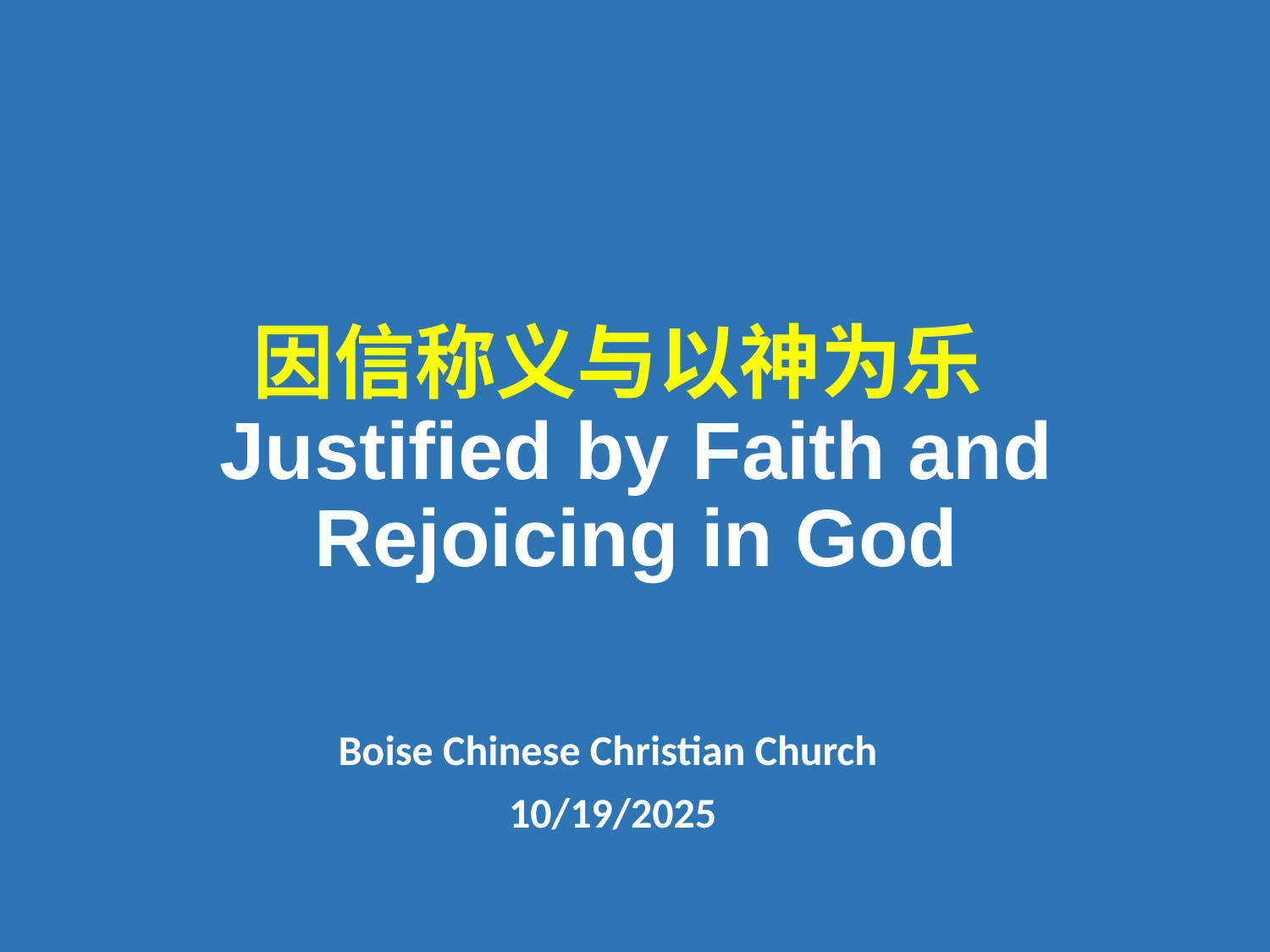

# 因信称义与以神为乐 Justified by Faith and Rejoicing in God
Boise Chinese Christian Church
10/19/2025